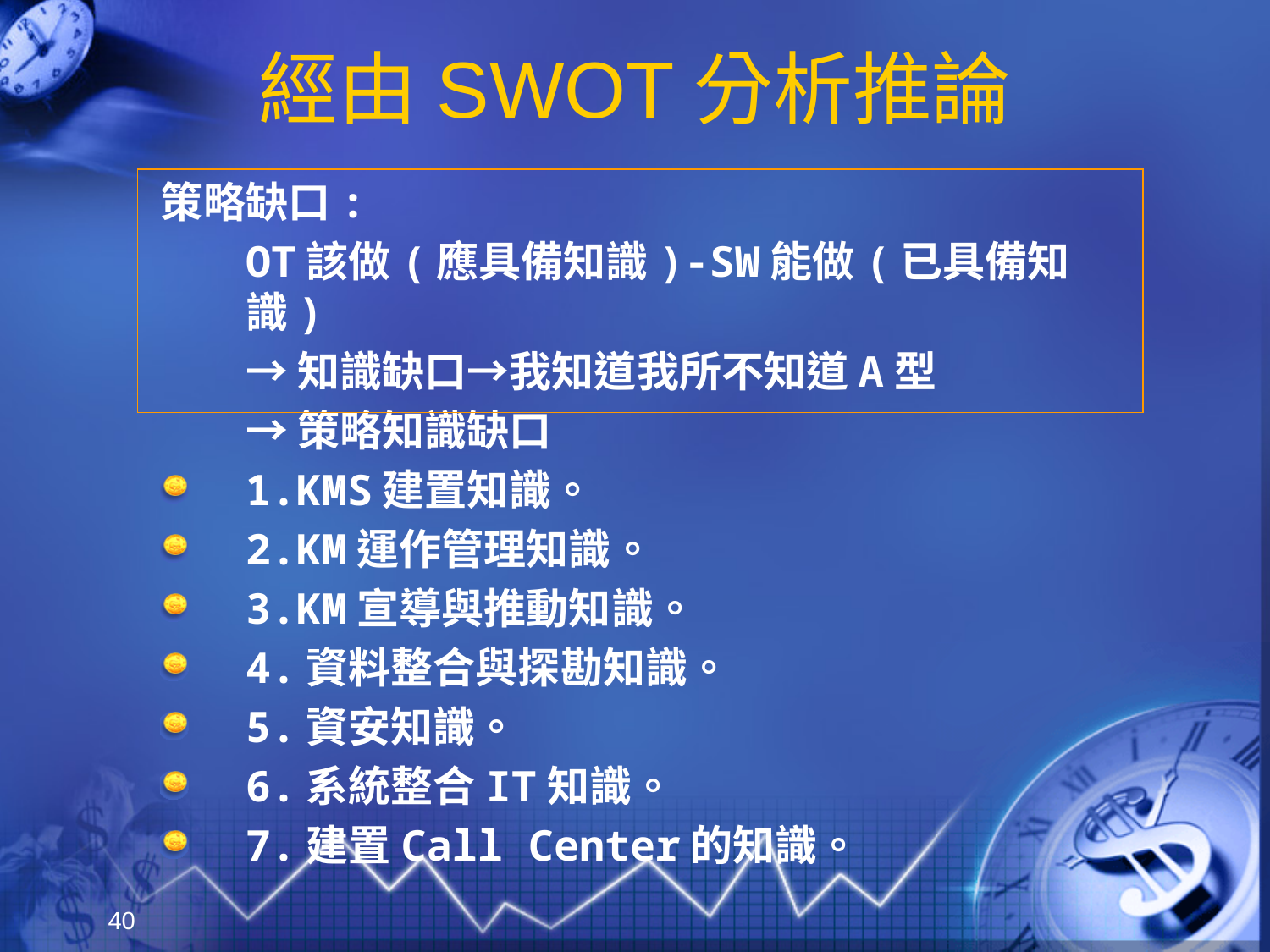

# 經由SWOT分析推論

策略缺口:
	OT該做(應具備知識)-SW能做(已具備知識)
	→知識缺口→我知道我所不知道A型
	→策略知識缺口
1.KMS建置知識。
2.KM運作管理知識。
3.KM宣導與推動知識。
4.資料整合與探勘知識。
5.資安知識。
6.系統整合IT知識。
7.建置Call Center的知識。
40